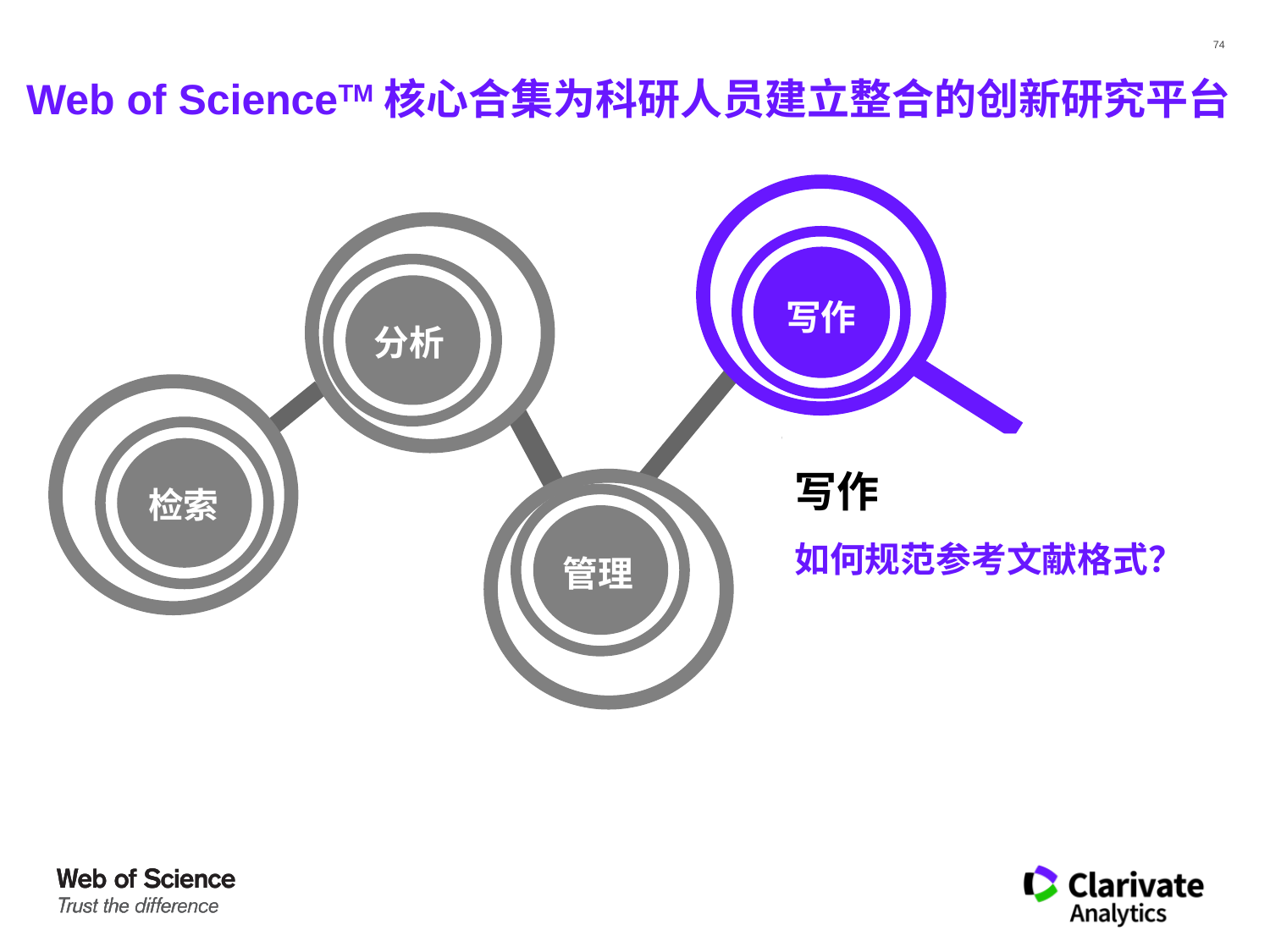

Web of ScienceTM核心合集为科研人员建立整合的创新研究平台

写作

分析

检索

写作
如何规范参考文献格式？

管理